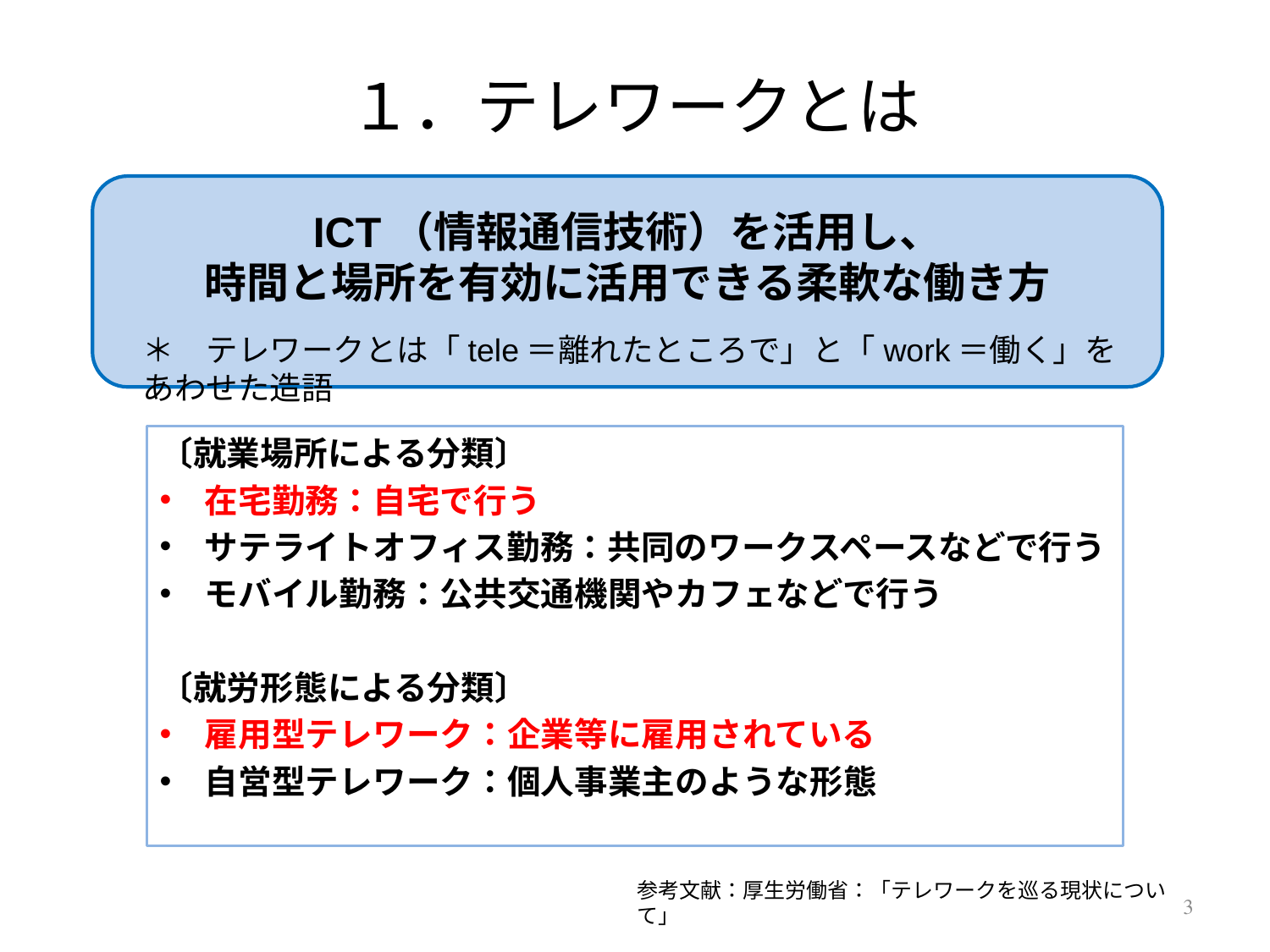

# １．テレワークとは
ICT（情報通信技術）を活用し、
時間と場所を有効に活用できる柔軟な働き方

＊　テレワークとは「tele＝離れたところで」と「work＝働く」をあわせた造語
〔就業場所による分類〕
在宅勤務：自宅で行う
サテライトオフィス勤務：共同のワークスペースなどで行う
モバイル勤務：公共交通機関やカフェなどで行う

〔就労形態による分類〕
雇用型テレワーク：企業等に雇用されている
自営型テレワーク：個人事業主のような形態
参考文献：厚生労働省：「テレワークを巡る現状について」
3